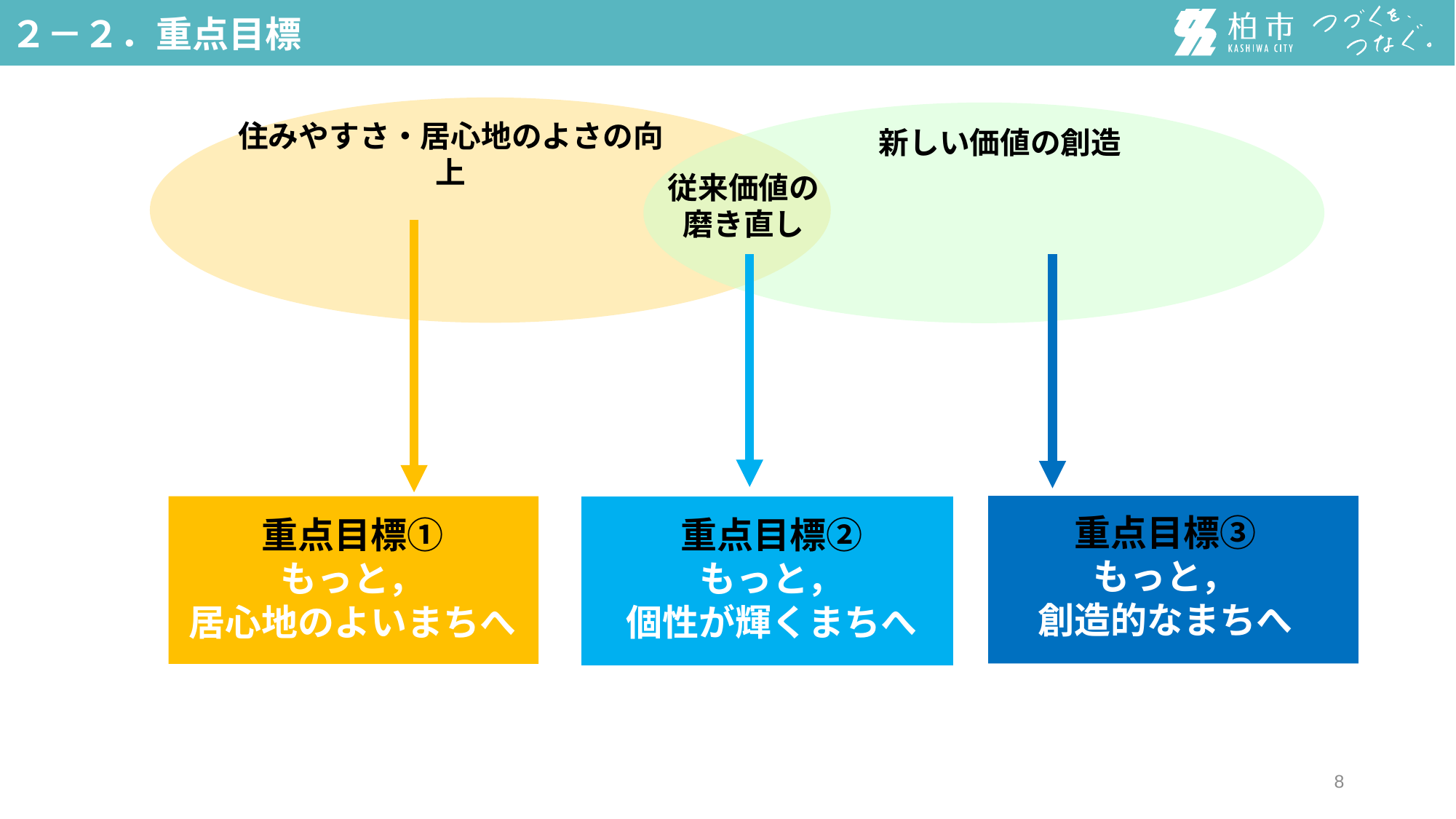

２－２．重点目標

新しい価値の創造

住みやすさ・居心地のよさの向上

従来価値の
磨き直し

重点目標③
もっと，
創造的なまちへ
重点目標②
もっと，
個性が輝くまちへ
重点目標①
もっと，
居心地のよいまちへ
8